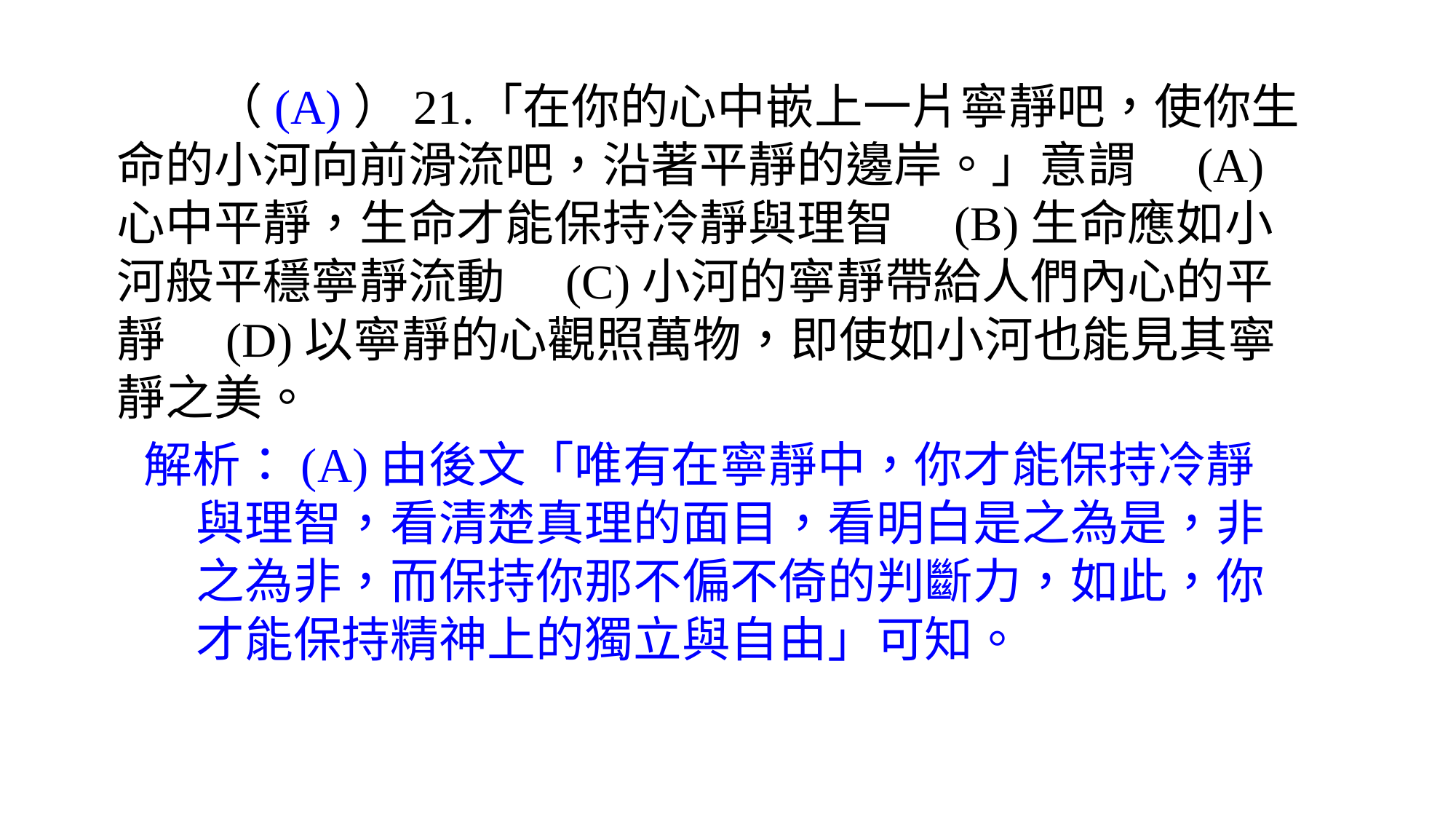

（(A)）21.	「在你的心中嵌上一片寧靜吧，使你生命的小河向前滑流吧，沿著平靜的邊岸。」意謂　(A)心中平靜，生命才能保持冷靜與理智　(B)生命應如小河般平穩寧靜流動　(C)小河的寧靜帶給人們內心的平靜　(D)以寧靜的心觀照萬物，即使如小河也能見其寧靜之美。
解析：(A)由後文「唯有在寧靜中，你才能保持冷靜與理智，看清楚真理的面目，看明白是之為是，非之為非，而保持你那不偏不倚的判斷力，如此，你才能保持精神上的獨立與自由」可知。